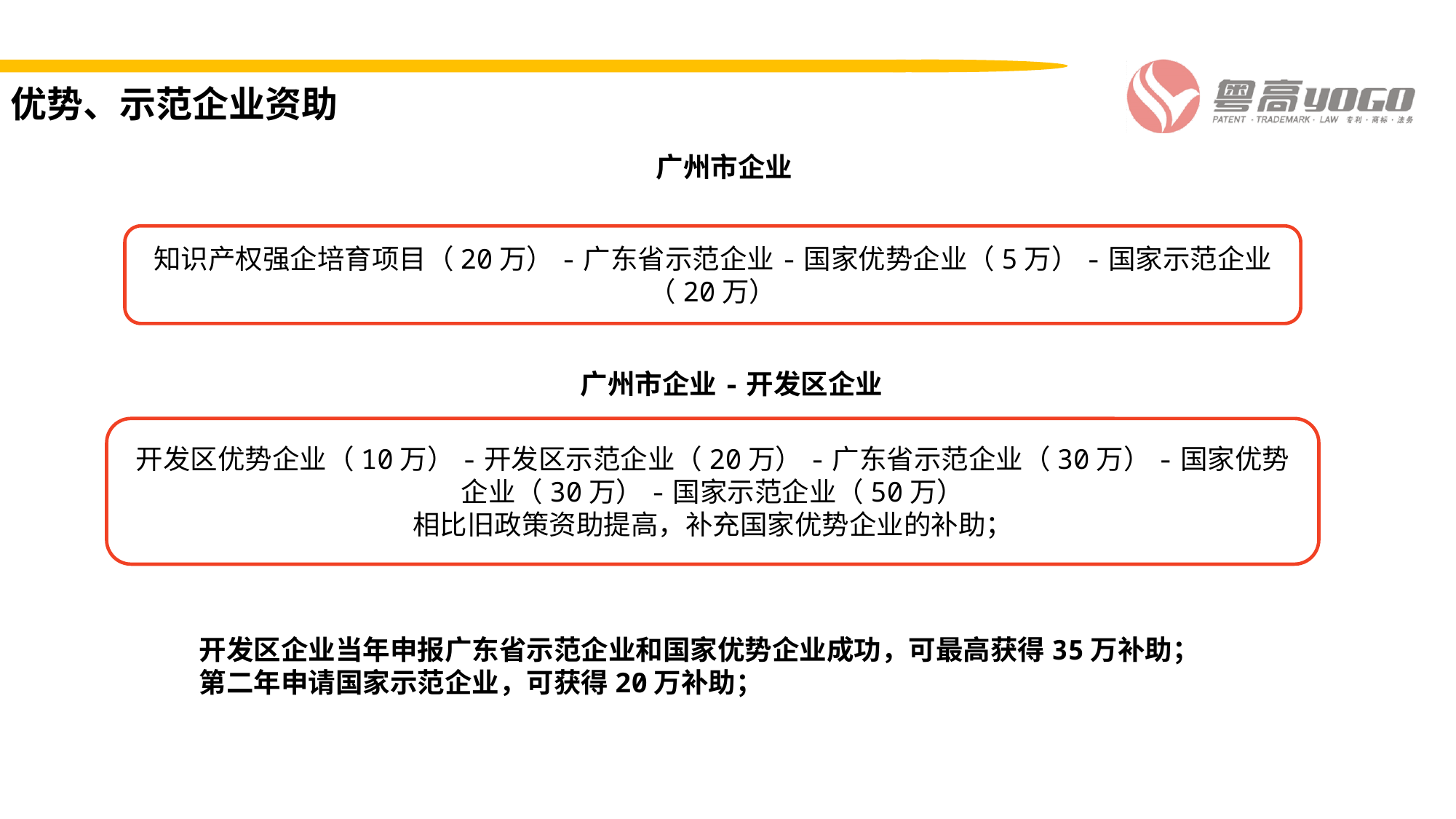

优势、示范企业资助
广州市企业
知识产权强企培育项目（20万）-广东省示范企业-国家优势企业（5万）-国家示范企业（20万）
广州市企业-开发区企业
开发区优势企业（10万）-开发区示范企业（20万）-广东省示范企业（30万）-国家优势企业（30万）-国家示范企业（50万）
相比旧政策资助提高，补充国家优势企业的补助；
开发区企业当年申报广东省示范企业和国家优势企业成功，可最高获得35万补助；
第二年申请国家示范企业，可获得20万补助；